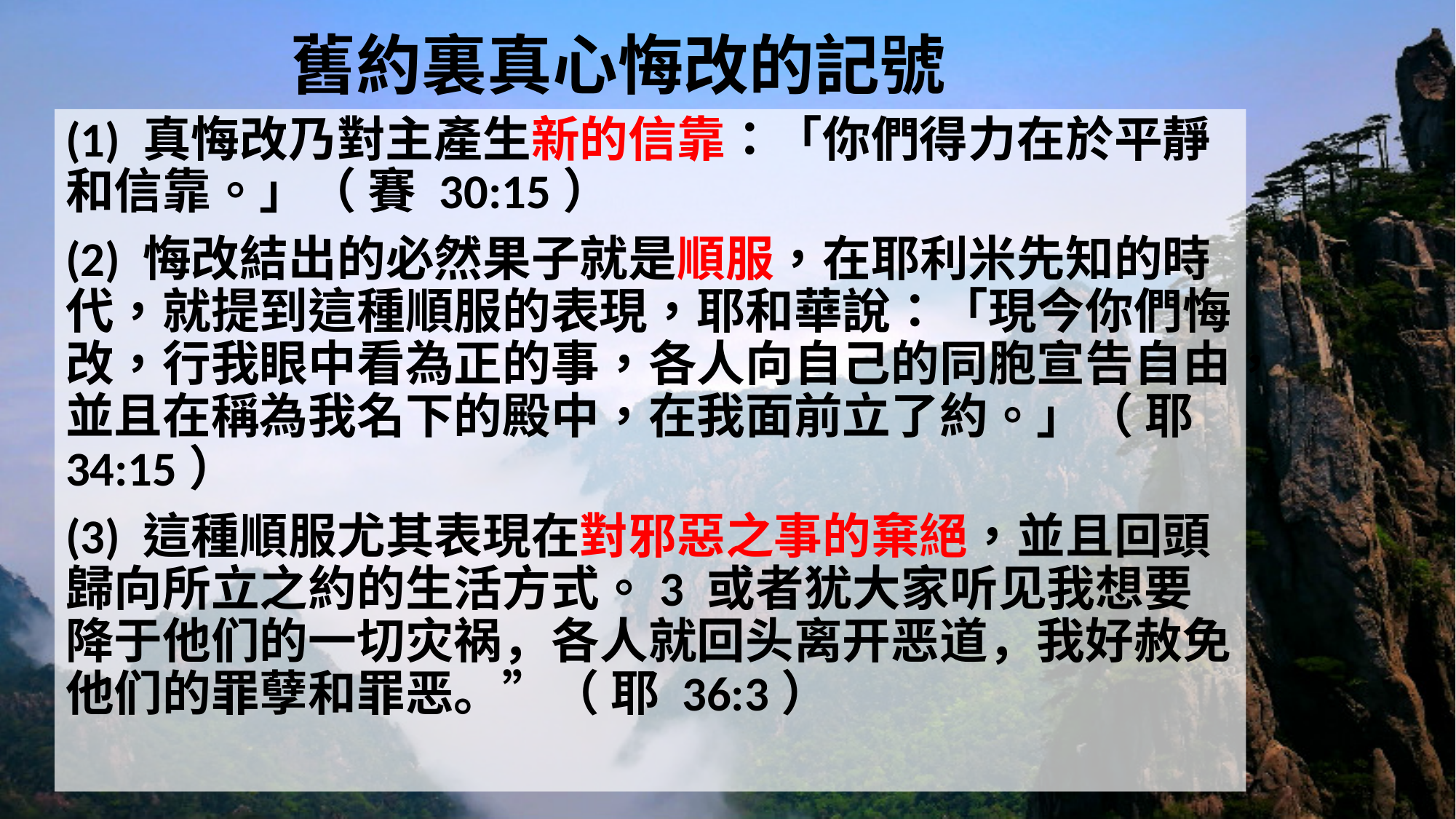

# 舊約裏真心悔改的記號
(1) 真悔改乃對主產生新的信靠：「你們得力在於平靜和信靠。」（ 賽 30:15）
(2) 悔改結出的必然果子就是順服，在耶利米先知的時代，就提到這種順服的表現，耶和華說：「現今你們悔改，行我眼中看為正的事，各人向自己的同胞宣告自由，並且在稱為我名下的殿中，在我面前立了約。」（ 耶 34:15）
(3) 這種順服尤其表現在對邪惡之事的棄絕，並且回頭歸向所立之約的生活方式。3 或者犹大家听见我想要降于他们的一切灾祸，各人就回头离开恶道，我好赦免他们的罪孽和罪恶。”（ 耶 36:3）